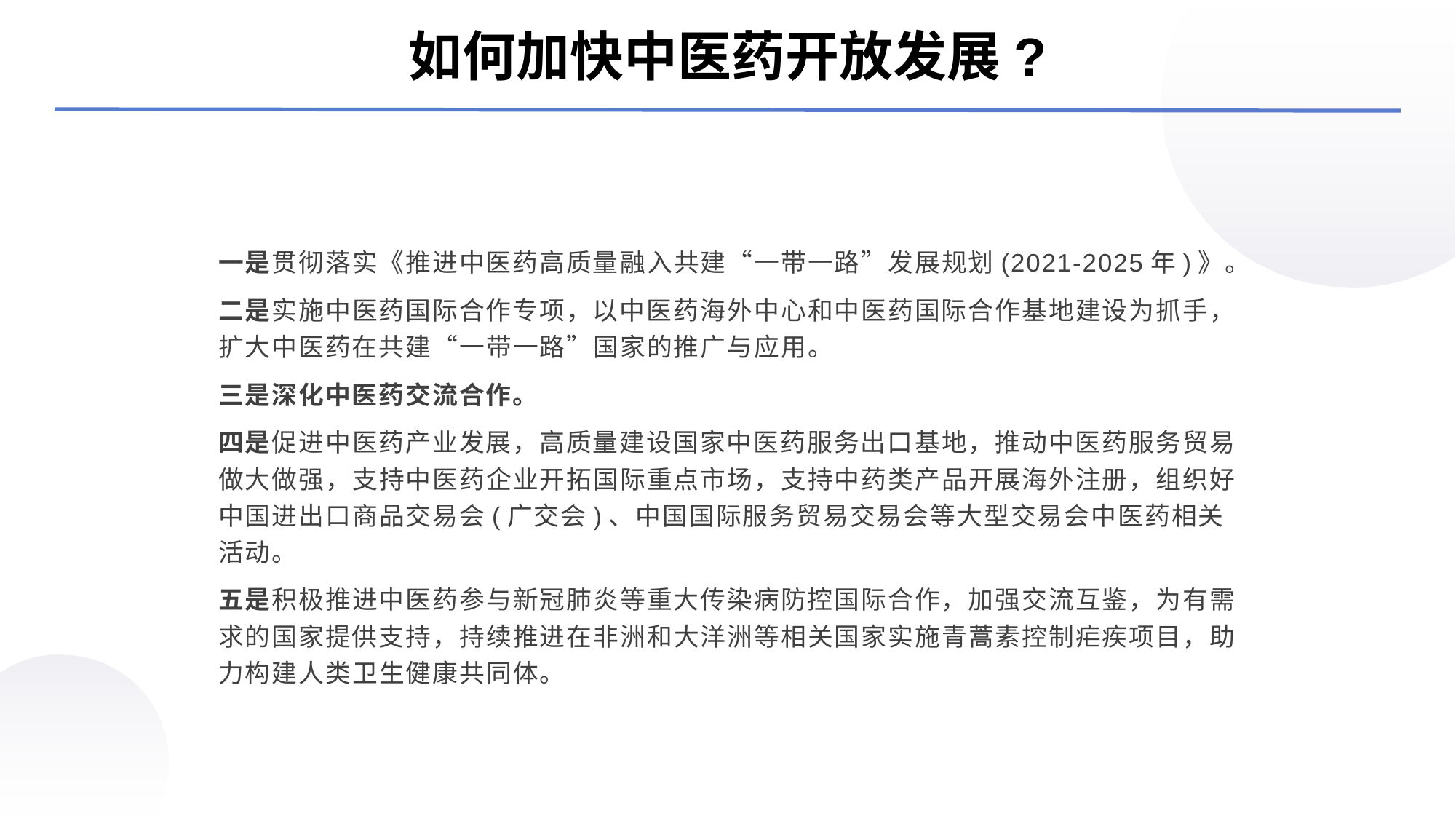

如何加快中医药开放发展?
一是贯彻落实《推进中医药高质量融入共建“一带一路”发展规划(2021-2025年)》。
二是实施中医药国际合作专项，以中医药海外中心和中医药国际合作基地建设为抓手，扩大中医药在共建“一带一路”国家的推广与应用。
三是深化中医药交流合作。
四是促进中医药产业发展，高质量建设国家中医药服务出口基地，推动中医药服务贸易做大做强，支持中医药企业开拓国际重点市场，支持中药类产品开展海外注册，组织好中国进出口商品交易会(广交会)、中国国际服务贸易交易会等大型交易会中医药相关活动。
五是积极推进中医药参与新冠肺炎等重大传染病防控国际合作，加强交流互鉴，为有需求的国家提供支持，持续推进在非洲和大洋洲等相关国家实施青蒿素控制疟疾项目，助力构建人类卫生健康共同体。